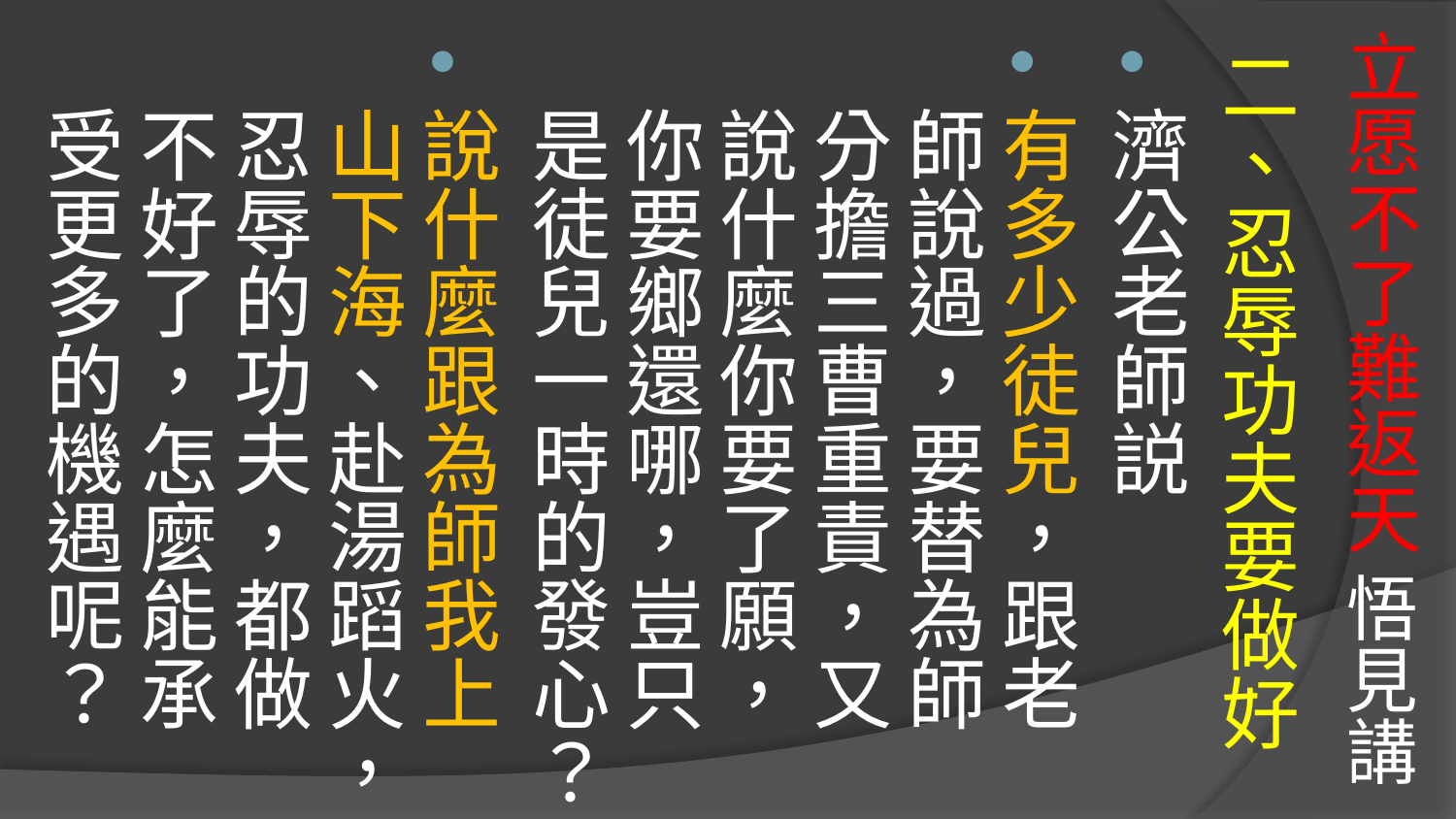

# 立愿不了難返天 悟見講
二、忍辱功夫要做好
濟公老師説
有多少徒兒，跟老師說過，要替為師分擔三曹重責，又說什麼你要了願，你要鄉還哪，豈只是徒兒一時的發心？
說什麼跟為師我上山下海、赴湯蹈火，忍辱的功夫，都做不好了，怎麼能承受更多的機遇呢？